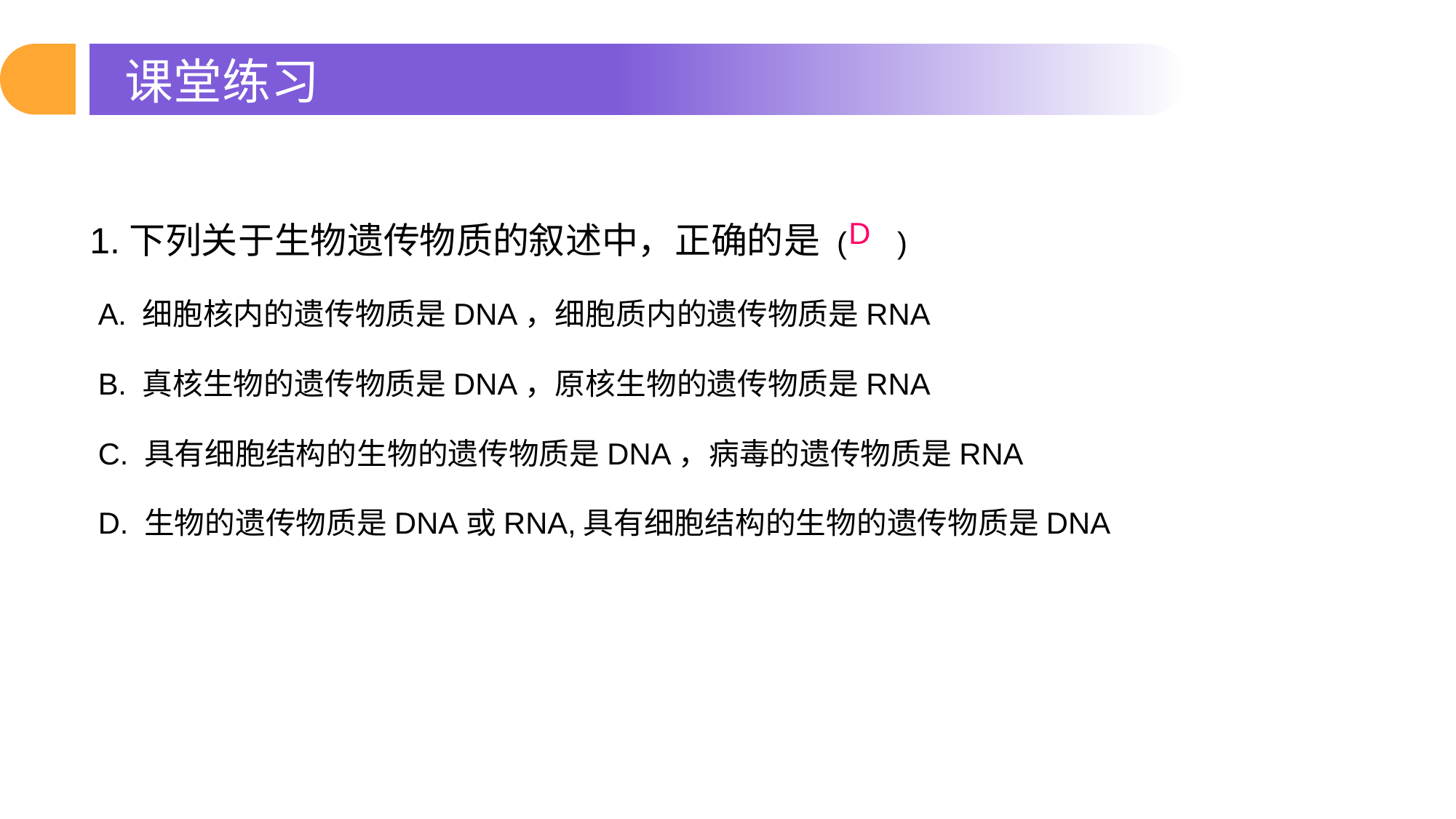

课堂练习
1.下列关于生物遗传物质的叙述中，正确的是 (      )
 A. 细胞核内的遗传物质是DNA，细胞质内的遗传物质是RNA
 B. 真核生物的遗传物质是DNA，原核生物的遗传物质是RNA
 C. 具有细胞结构的生物的遗传物质是DNA，病毒的遗传物质是RNA
 D. 生物的遗传物质是DNA或RNA,具有细胞结构的生物的遗传物质是DNA
D